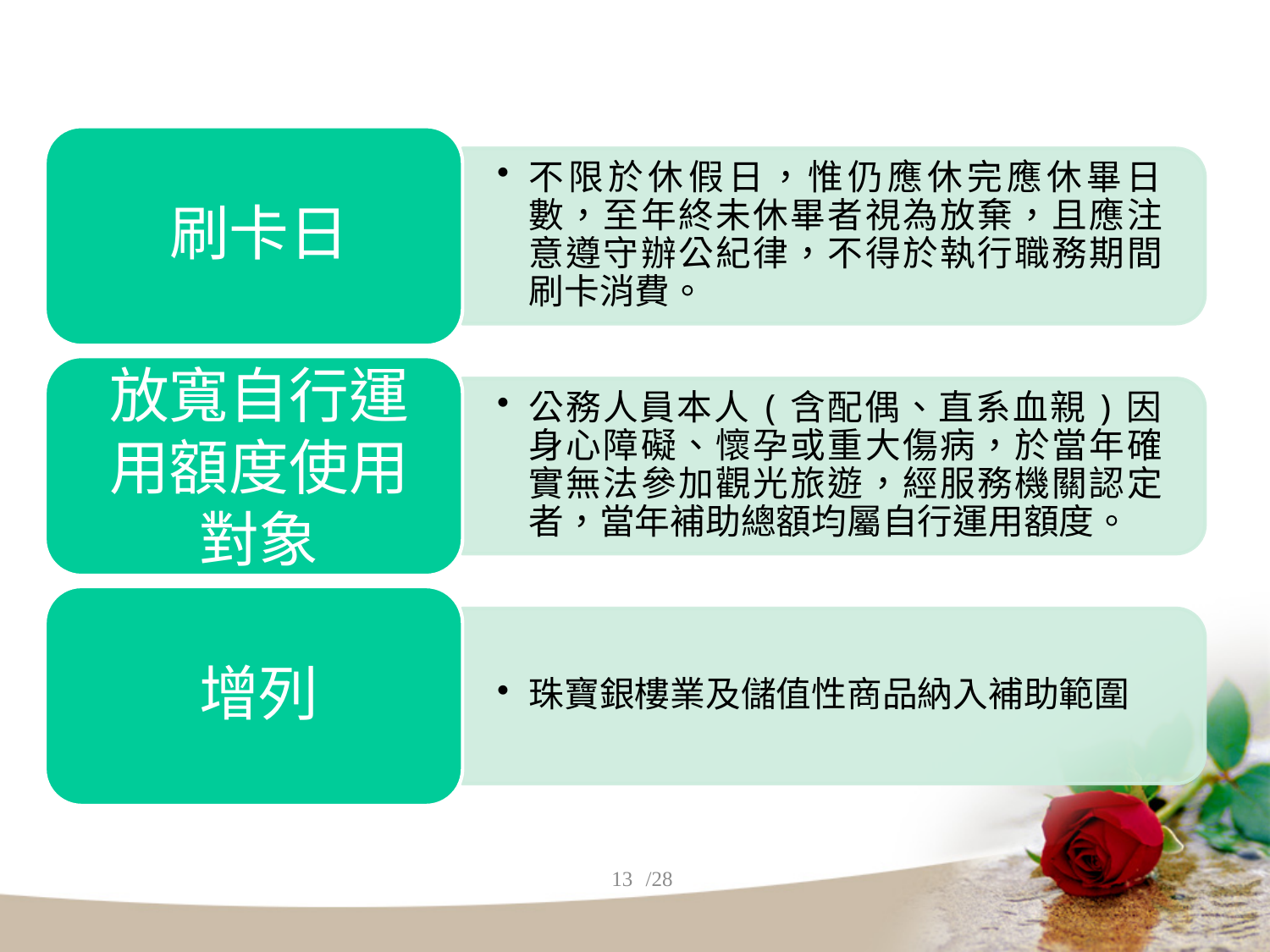

不限於休假日，惟仍應休完應休畢日數，至年終未休畢者視為放棄，且應注意遵守辦公紀律，不得於執行職務期間刷卡消費。
刷卡日
公務人員本人(含配偶、直系血親)因身心障礙、懷孕或重大傷病，於當年確實無法參加觀光旅遊，經服務機關認定者，當年補助總額均屬自行運用額度。
放寬自行運用額度使用對象
珠寶銀樓業及儲值性商品納入補助範圍
增列
13
/28